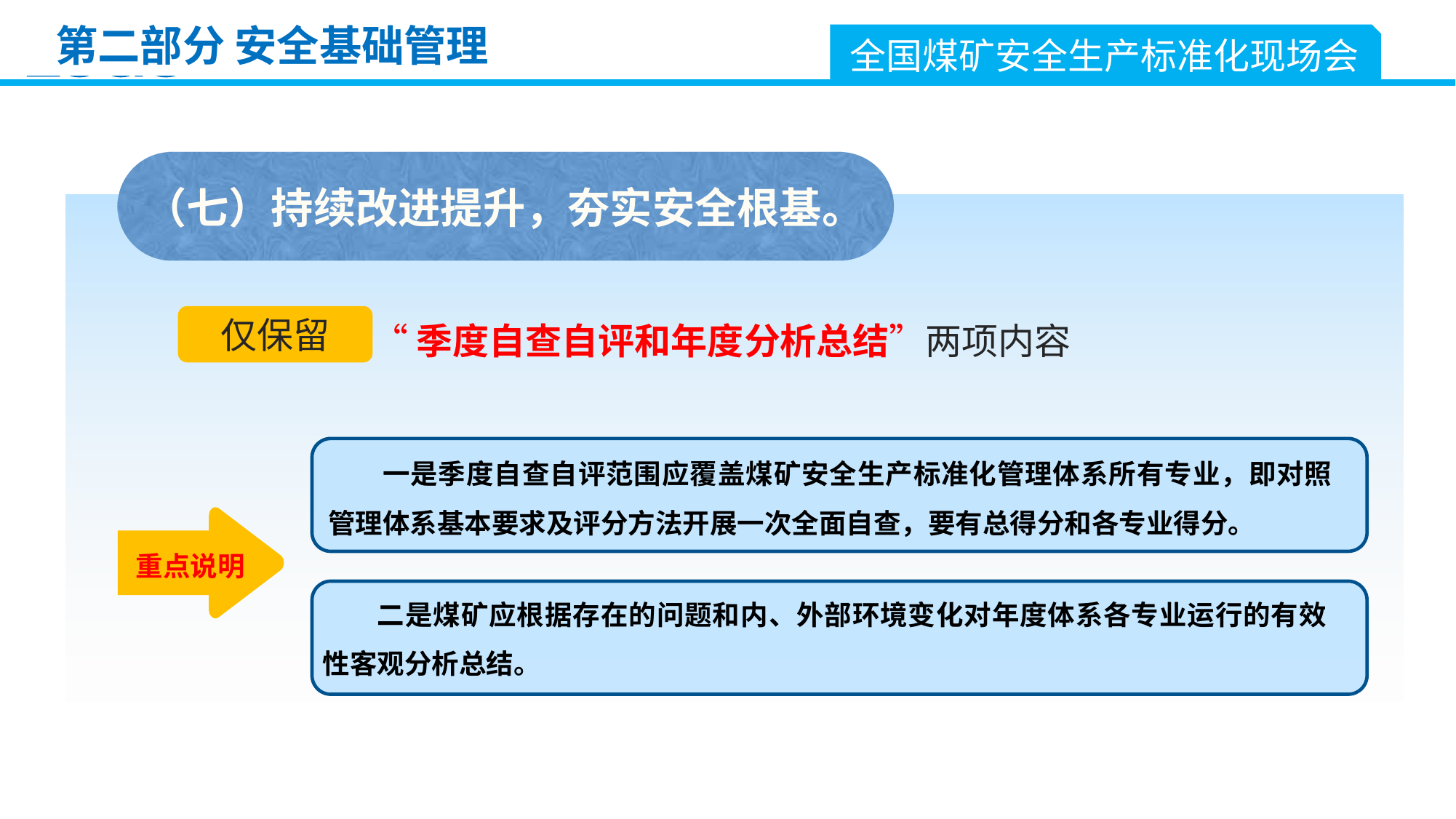

第二部分 安全基础管理

全国煤矿安全生产标准化现场会
（七）持续改进提升，夯实安全根基。

“季度自查自评和年度分析总结”两项内容
仅保留
一是季度自查自评范围应覆盖煤矿安全生产标准化管理体系所有专业，即对照管理体系基本要求及评分方法开展一次全面自查，要有总得分和各专业得分。

重点说明
二是煤矿应根据存在的问题和内、外部环境变化对年度体系各专业运行的有效性客观分析总结。